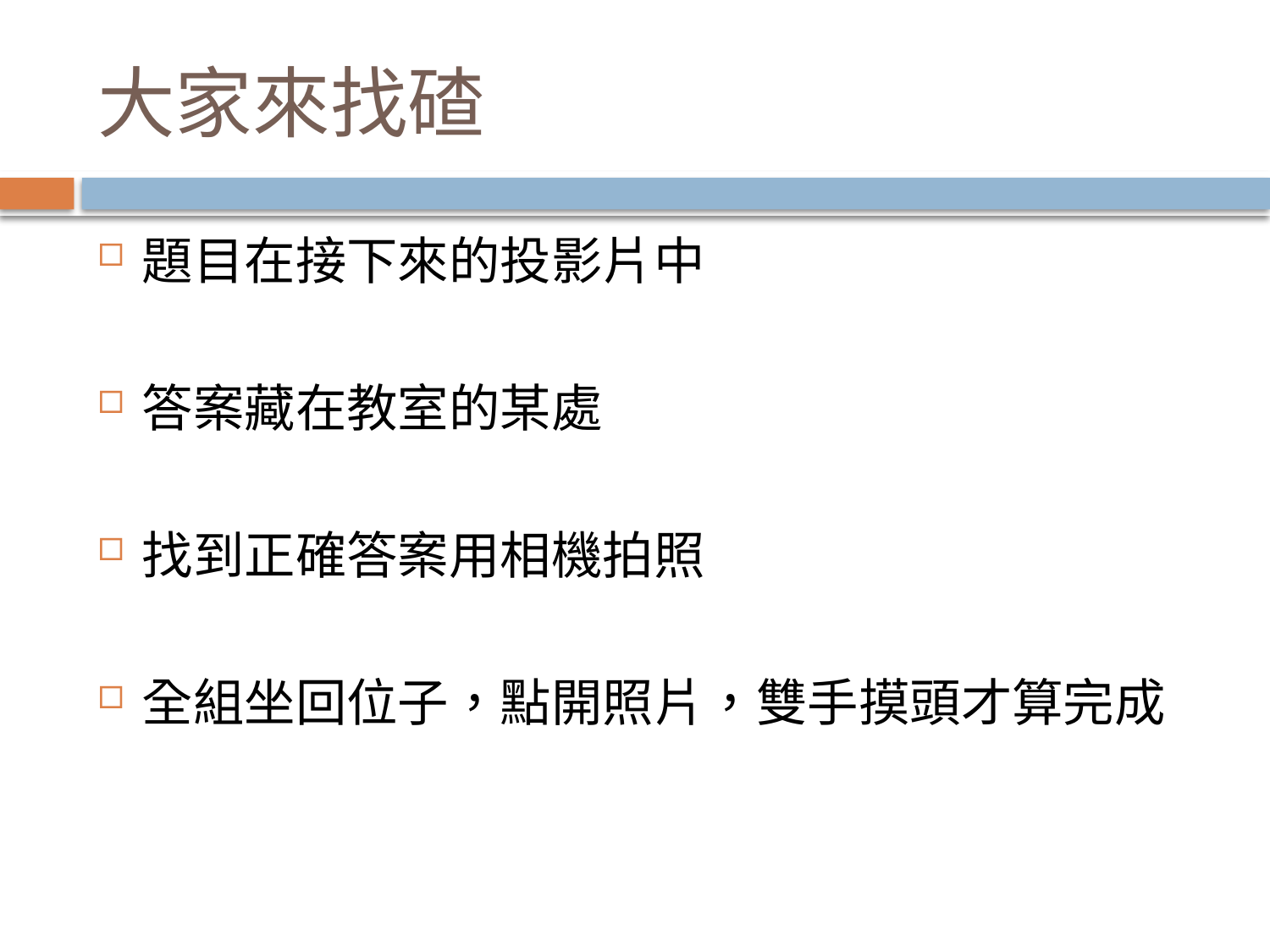

# 大家來找碴
題目在接下來的投影片中

答案藏在教室的某處

找到正確答案用相機拍照

全組坐回位子，點開照片，雙手摸頭才算完成